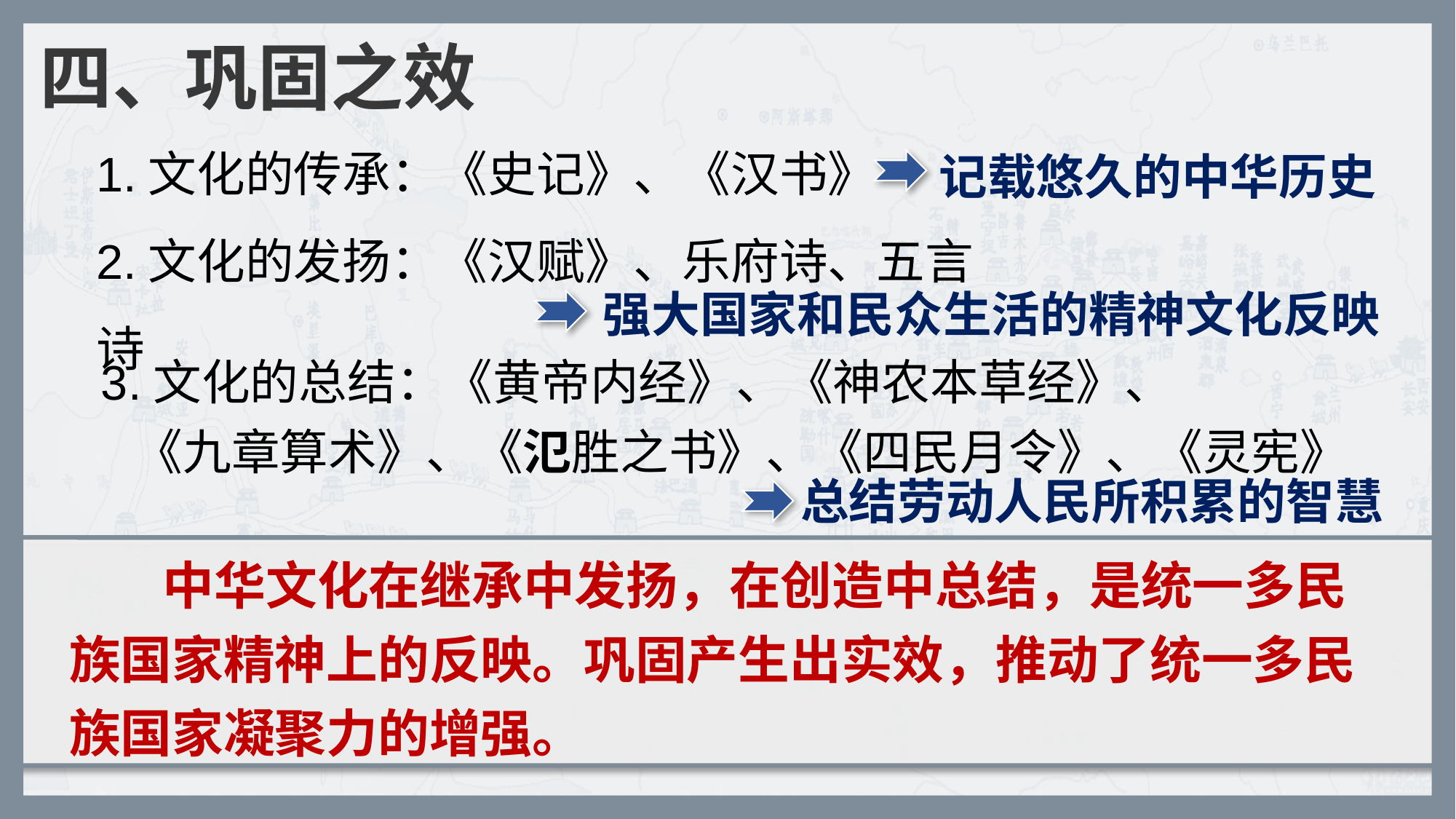

四、巩固之效
1.文化的传承：《史记》、《汉书》
2.文化的发扬：《汉赋》、乐府诗、五言诗
记载悠久的中华历史

强大国家和民众生活的精神文化反映

3.文化的总结：《黄帝内经》、《神农本草经》、
  《九章算术》、《氾胜之书》、《四民月令》、《灵宪》
总结劳动人民所积累的智慧

       中华文化在继承中发扬，在创造中总结，是统一多民族国家精神上的反映。巩固产生出实效，推动了统一多民族国家凝聚力的增强。